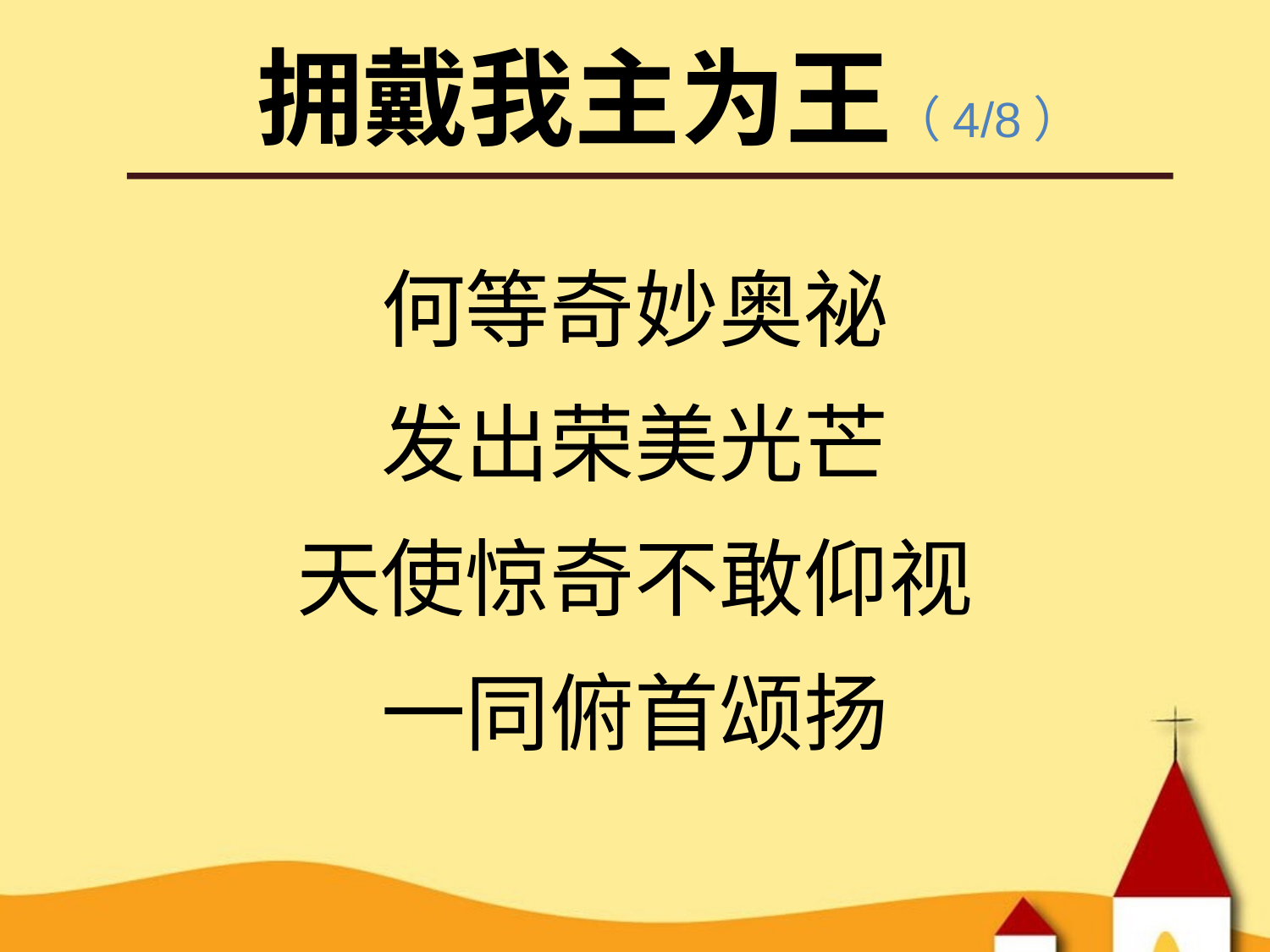

拥戴我主为王（4/8）

何等奇妙奥祕
发出荣美光芒
天使惊奇不敢仰视
一同俯首颂扬